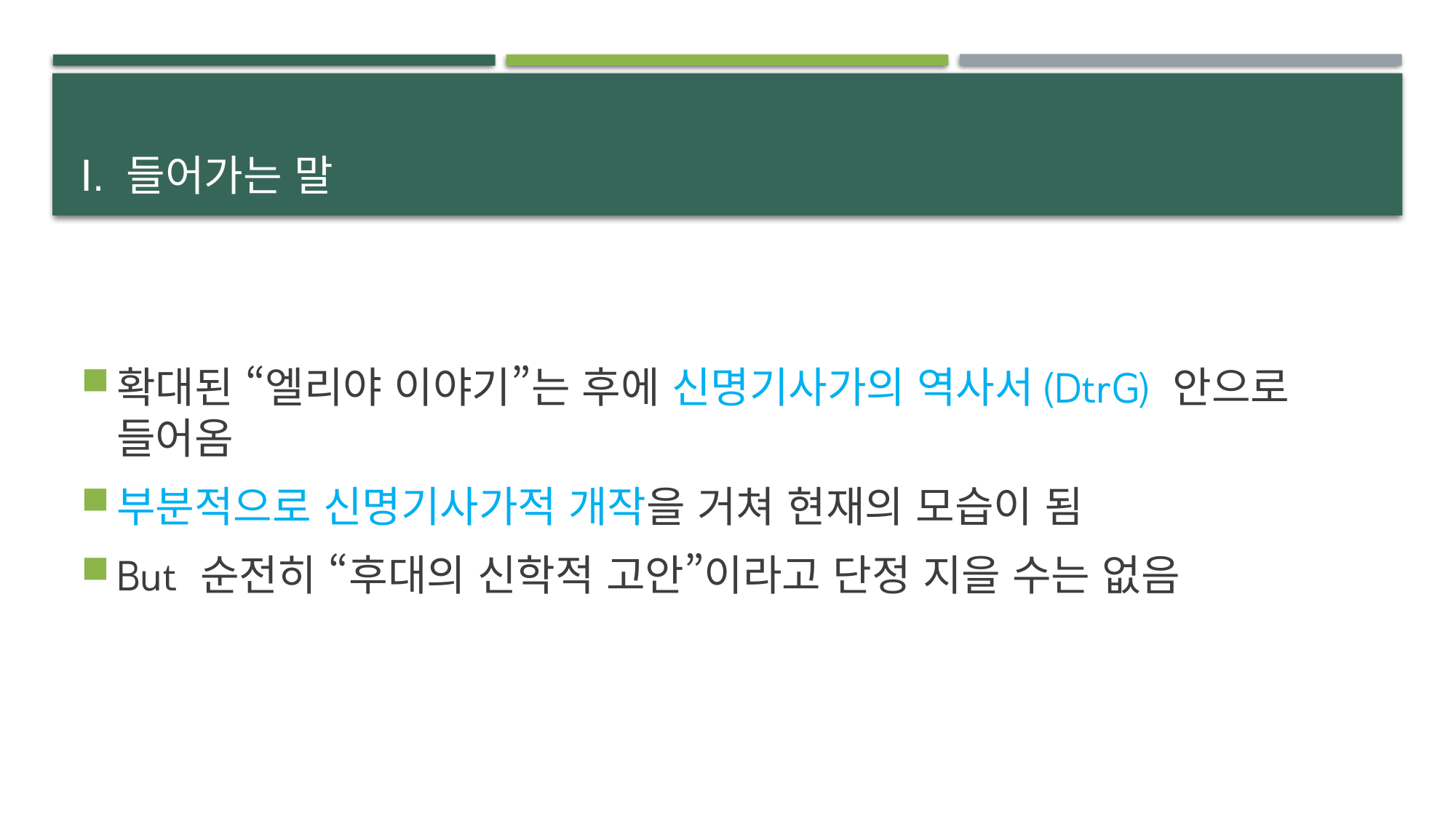

# Ⅰ. 들어가는 말
확대된 “엘리야 이야기”는 후에 신명기사가의 역사서(DtrG) 안으로 들어옴
부분적으로 신명기사가적 개작을 거쳐 현재의 모습이 됨
But 순전히 “후대의 신학적 고안”이라고 단정 지을 수는 없음